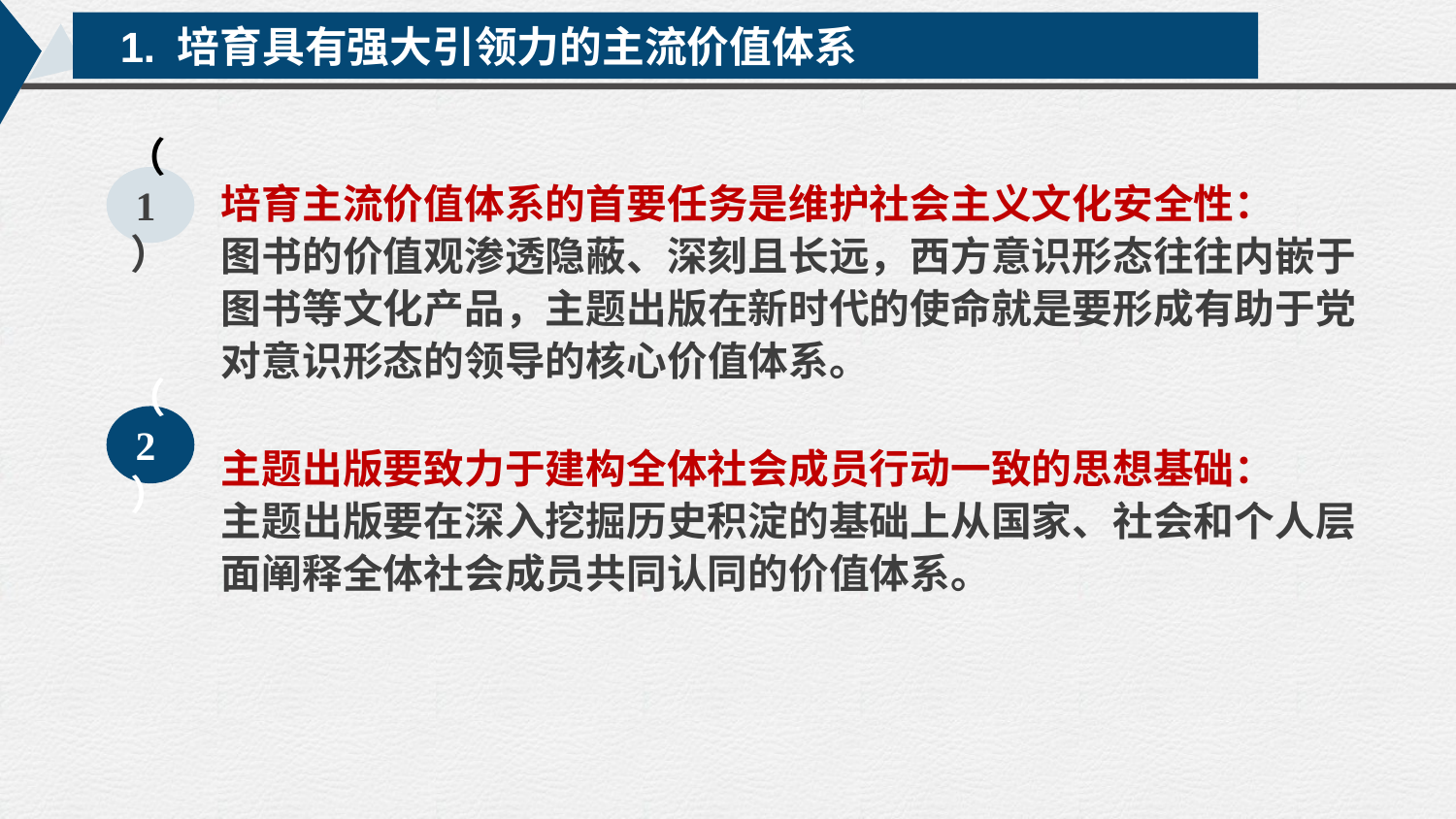

1. 培育具有强大引领力的主流价值体系

（1）
培育主流价值体系的首要任务是维护社会主义文化安全性：
图书的价值观渗透隐蔽、深刻且长远，西方意识形态往往内嵌于图书等文化产品，主题出版在新时代的使命就是要形成有助于党对意识形态的领导的核心价值体系。

（2）
主题出版要致力于建构全体社会成员行动一致的思想基础：
主题出版要在深入挖掘历史积淀的基础上从国家、社会和个人层面阐释全体社会成员共同认同的价值体系。